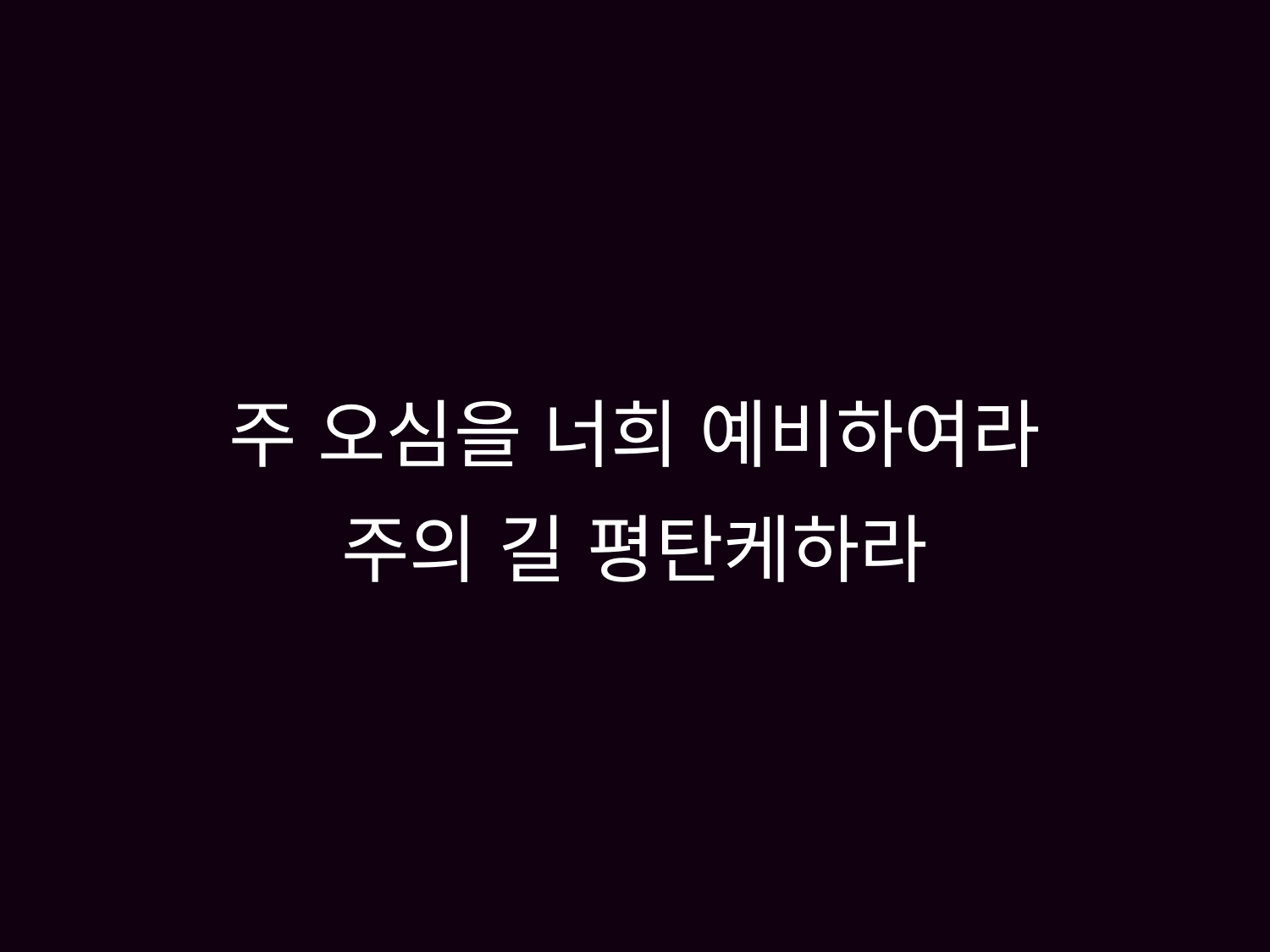

# 주 오심을 너희 예비하여라 주의 길 평탄케하라